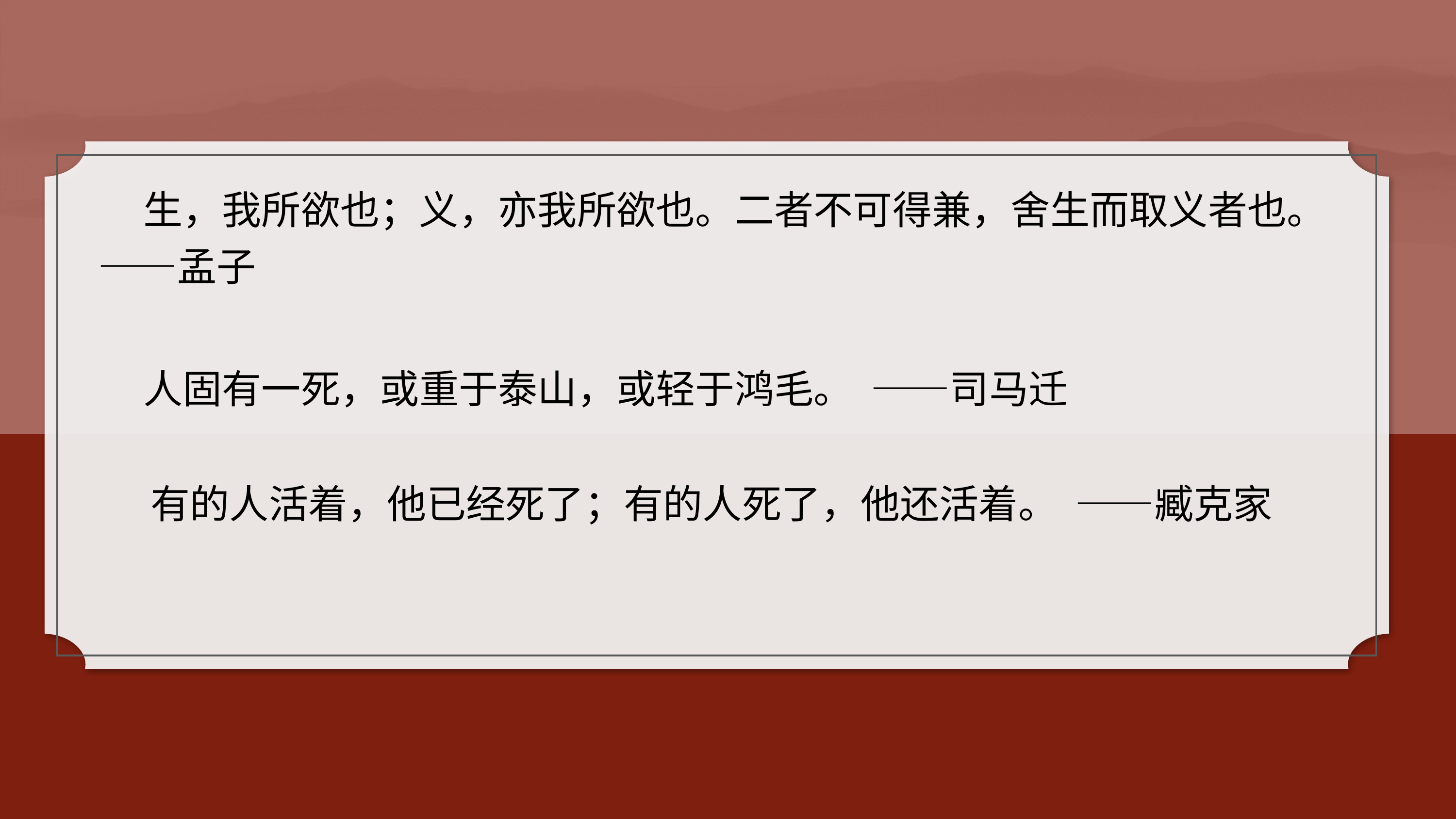

生，我所欲也；义，亦我所欲也。二者不可得兼，舍生而取义者也。   ——孟子
    人固有一死，或重于泰山，或轻于鸿毛。  ——司马迁
    有的人活着，他已经死了；有的人死了，他还活着。  ——臧克家